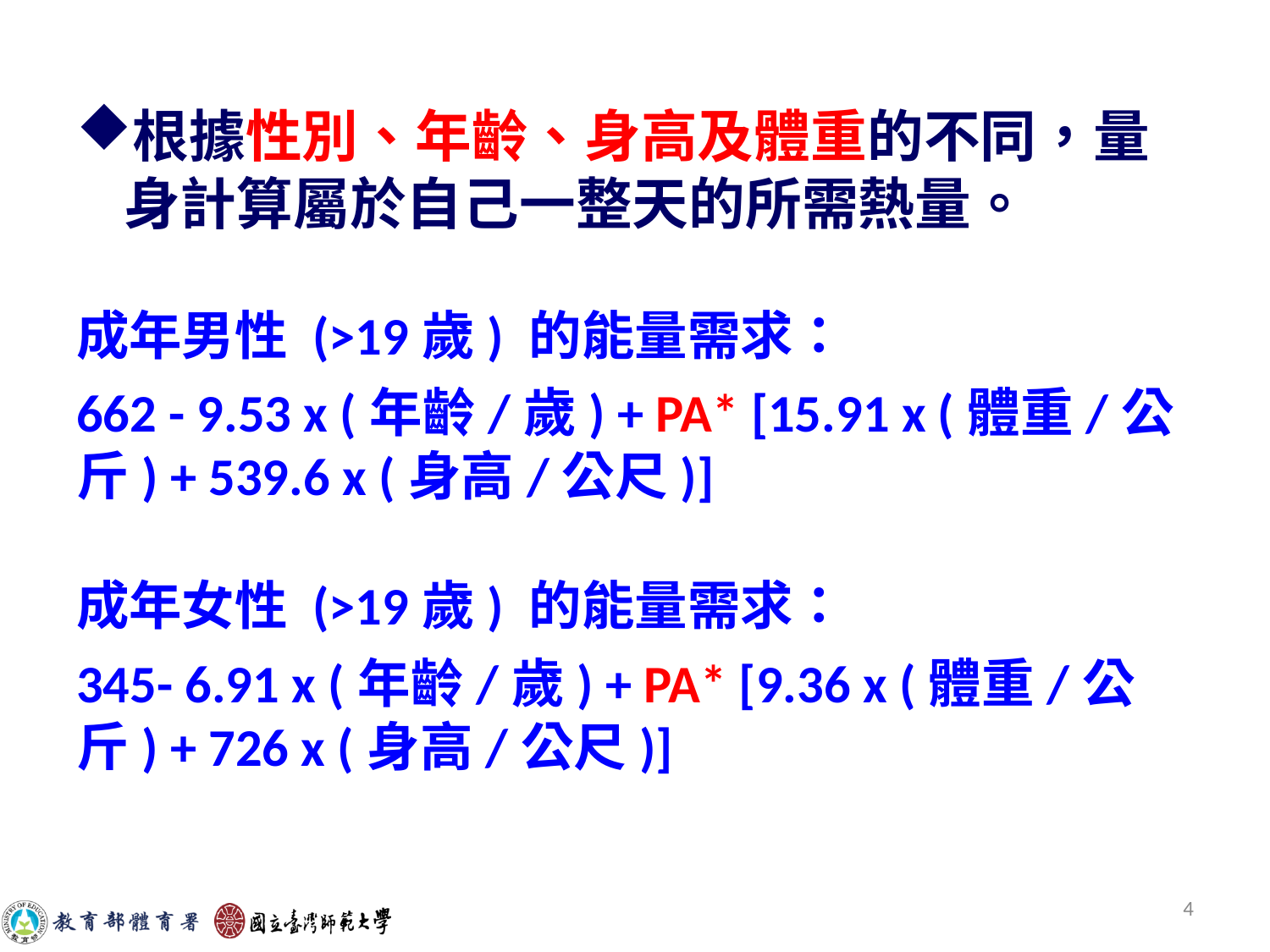

根據性別、年齡、身高及體重的不同，量身計算屬於自己一整天的所需熱量。

成年男性 (>19歲) 的能量需求：
662 - 9.53 x (年齡/歲) + PA* [15.91 x (體重/公斤) + 539.6 x (身高/公尺)]

成年女性 (>19歲) 的能量需求：
345- 6.91 x (年齡/歲) + PA* [9.36 x (體重/公斤) + 726 x (身高/公尺)]

4